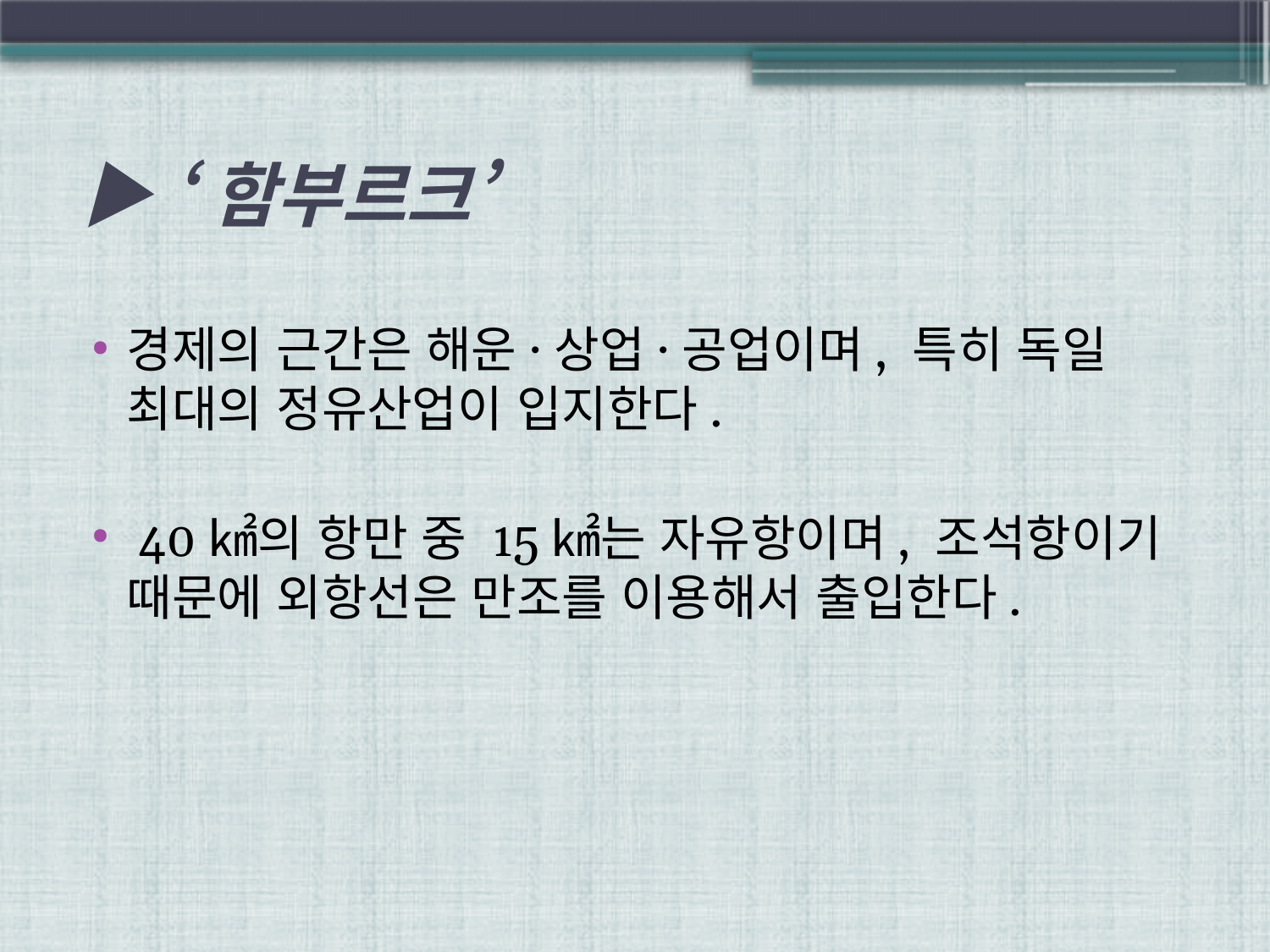

# ▶ ‘함부르크’
경제의 근간은 해운·상업·공업이며, 특히 독일 최대의 정유산업이 입지한다.

 40㎢의 항만 중 15㎢는 자유항이며, 조석항이기 때문에 외항선은 만조를 이용해서 출입한다.